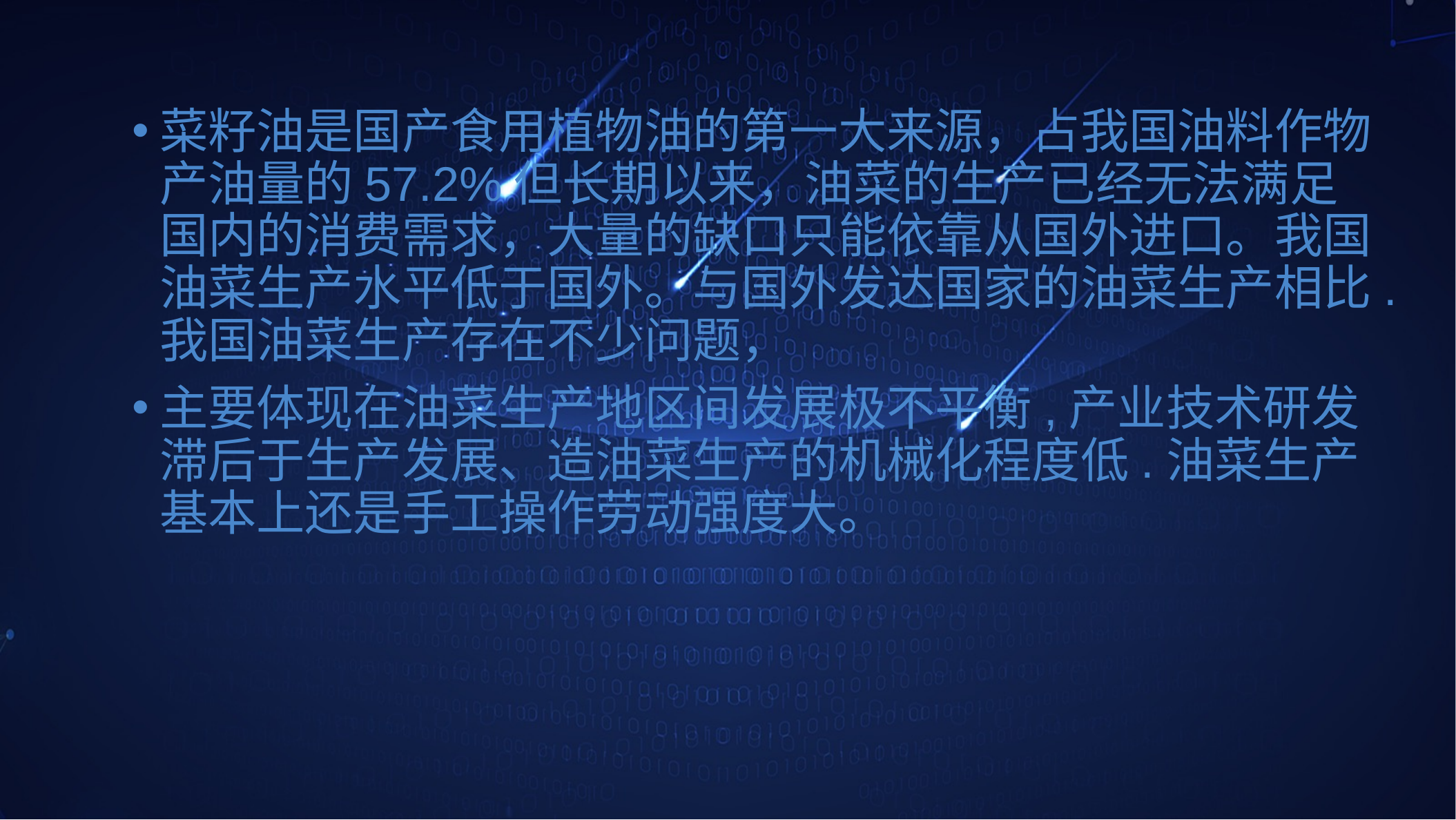

菜籽油是国产食用植物油的第一大来源，占我国油料作物产油量的57.2%但长期以来，油菜的生产已经无法满足国内的消费需求，大量的缺口只能依靠从国外进口。我国油菜生产水平低于国外。与国外发达国家的油菜生产相比.我国油菜生产存在不少问题，
主要体现在油菜生产地区间发展极不平衡,产业技术研发滞后于生产发展、造油菜生产的机械化程度低.油菜生产基本上还是手工操作劳动强度大。